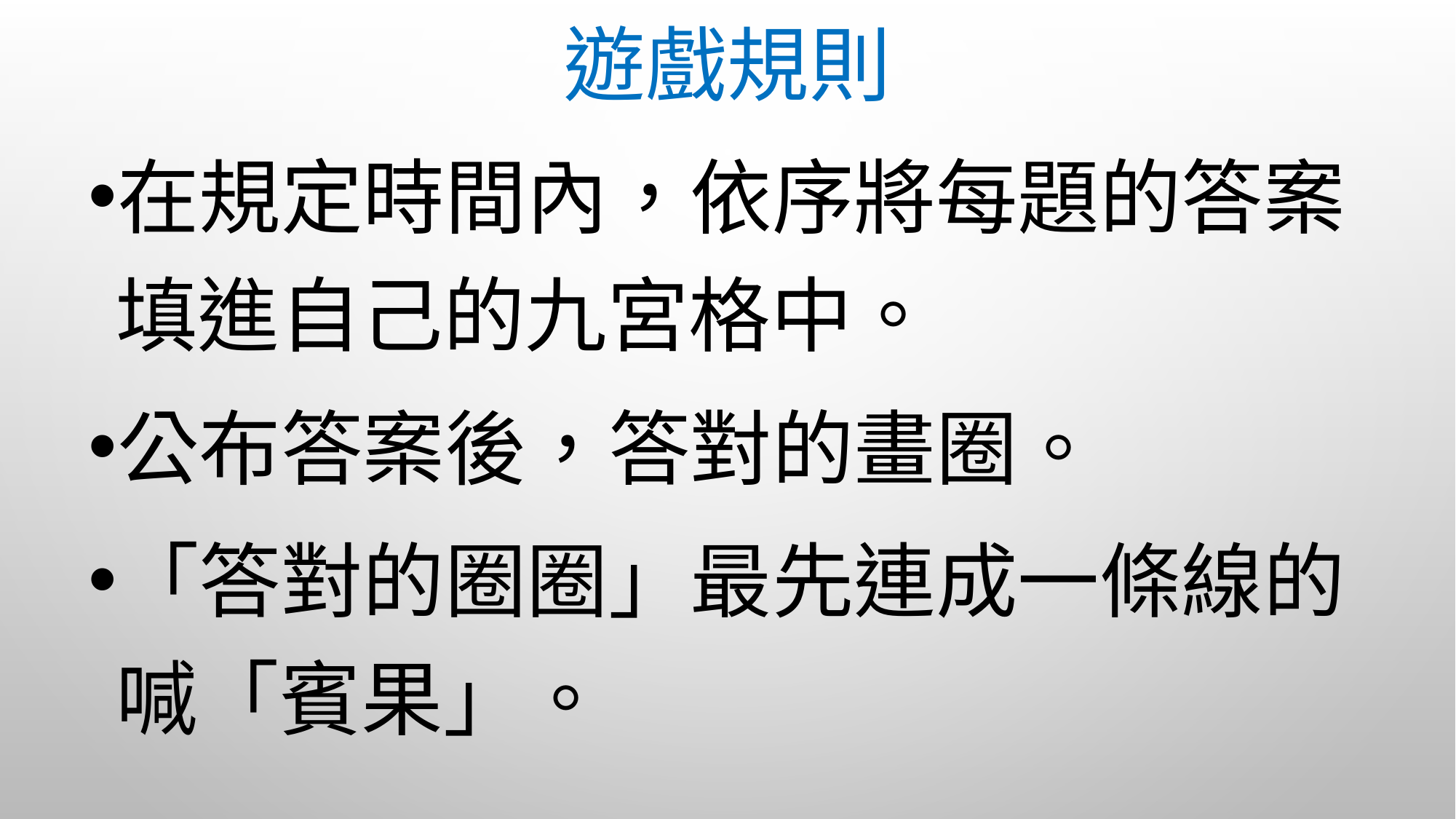

# 遊戲規則
在規定時間內，依序將每題的答案填進自己的九宮格中。
公布答案後，答對的畫圈。
「答對的圈圈」最先連成一條線的喊「賓果」。